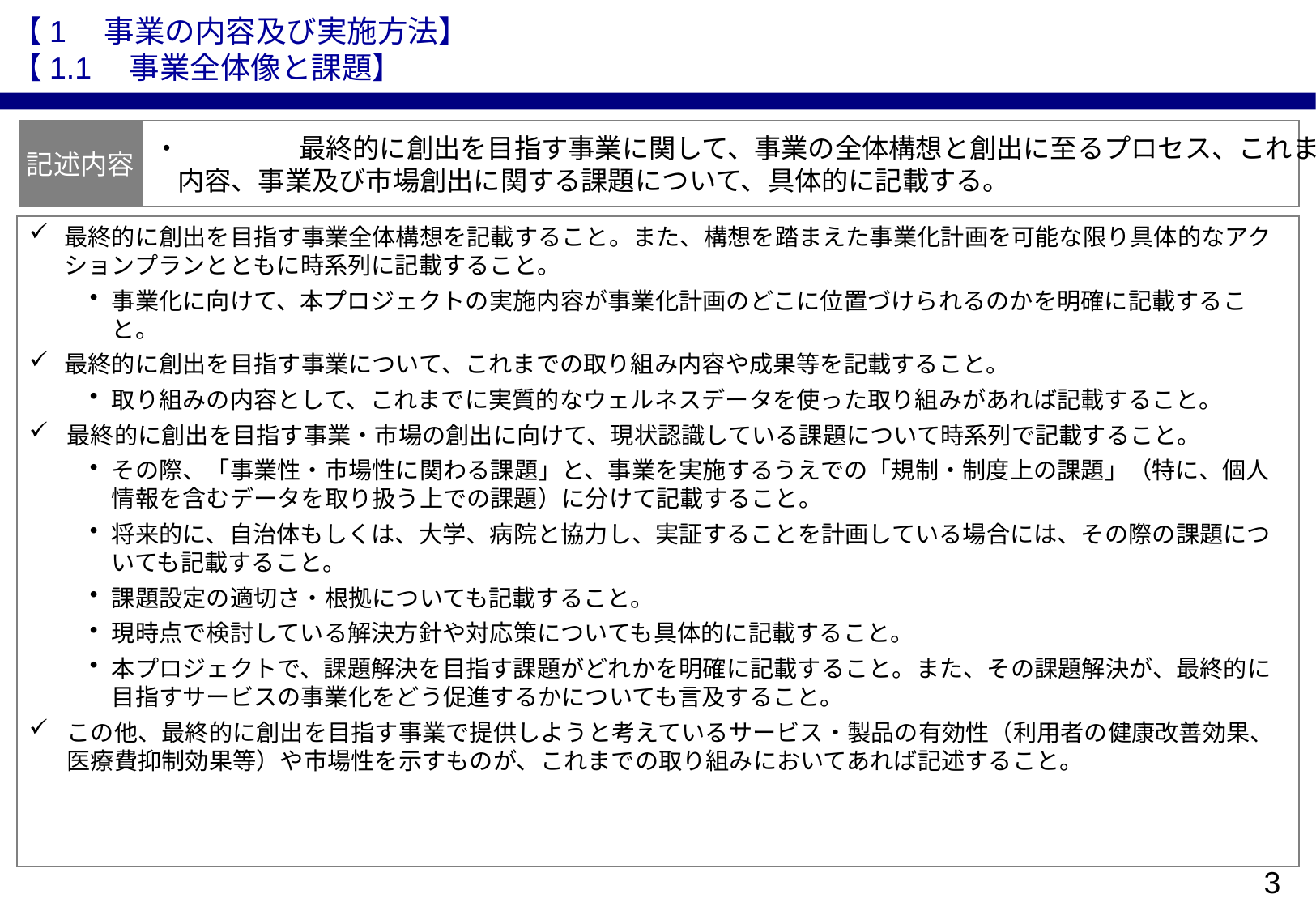

【1　事業の内容及び実施方法】
【1.1　事業全体像と課題】
記述内容
・	最終的に創出を目指す事業に関して、事業の全体構想と創出に至るプロセス、これまでの取り組みの
内容、事業及び市場創出に関する課題について、具体的に記載する。
最終的に創出を目指す事業全体構想を記載すること。また、構想を踏まえた事業化計画を可能な限り具体的なアクションプランとともに時系列に記載すること。
事業化に向けて、本プロジェクトの実施内容が事業化計画のどこに位置づけられるのかを明確に記載すること。
最終的に創出を目指す事業について、これまでの取り組み内容や成果等を記載すること。
取り組みの内容として、これまでに実質的なウェルネスデータを使った取り組みがあれば記載すること。
最終的に創出を目指す事業・市場の創出に向けて、現状認識している課題について時系列で記載すること。
その際、「事業性・市場性に関わる課題」と、事業を実施するうえでの「規制・制度上の課題」（特に、個人情報を含むデータを取り扱う上での課題）に分けて記載すること。
将来的に、自治体もしくは、大学、病院と協力し、実証することを計画している場合には、その際の課題についても記載すること。
課題設定の適切さ・根拠についても記載すること。
現時点で検討している解決方針や対応策についても具体的に記載すること。
本プロジェクトで、課題解決を目指す課題がどれかを明確に記載すること。また、その課題解決が、最終的に目指すサービスの事業化をどう促進するかについても言及すること。
この他、最終的に創出を目指す事業で提供しようと考えているサービス・製品の有効性（利用者の健康改善効果、医療費抑制効果等）や市場性を示すものが、これまでの取り組みにおいてあれば記述すること。